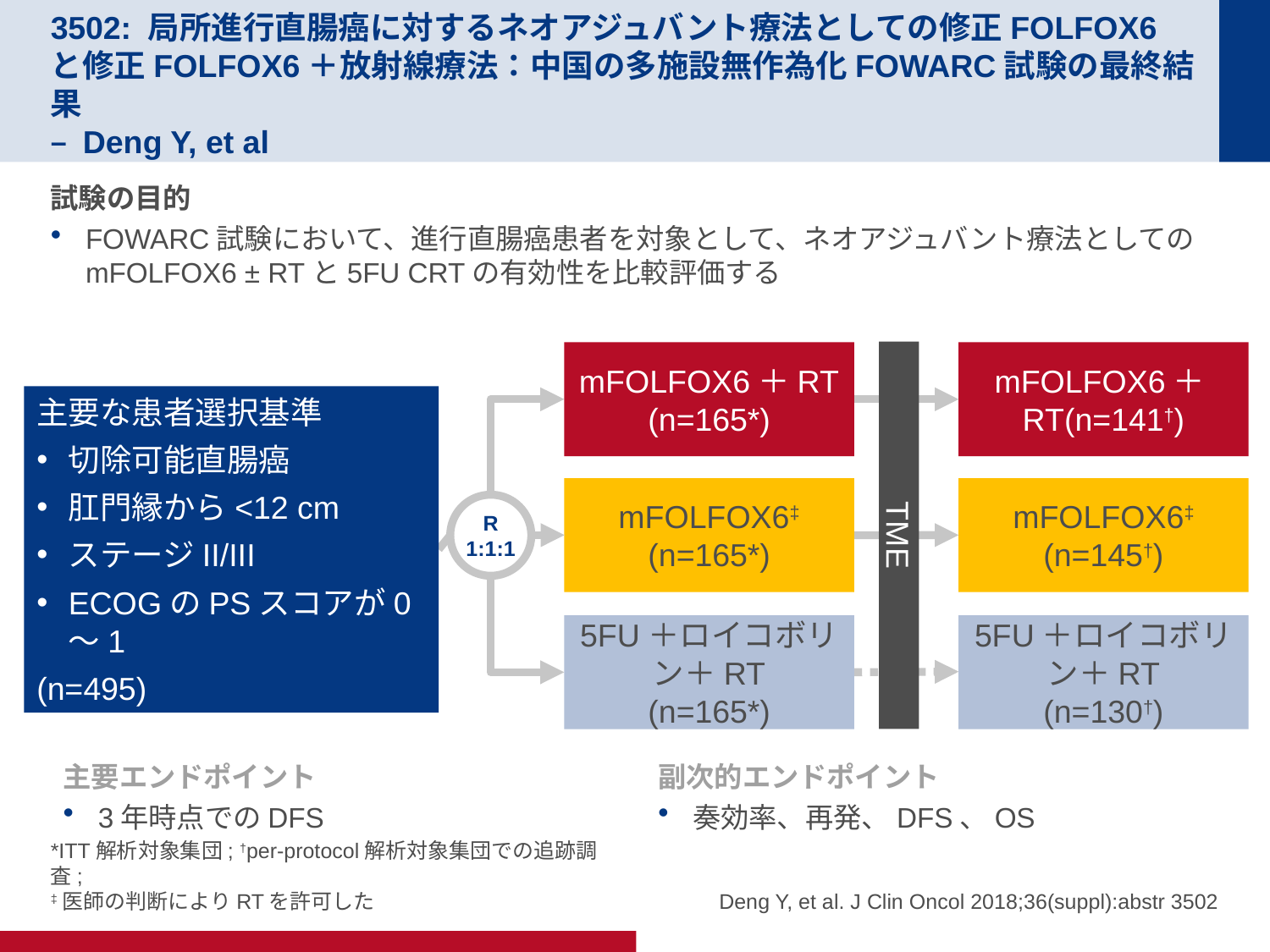

# 3502: 局所進行直腸癌に対するネオアジュバント療法としての修正FOLFOX6と修正FOLFOX6＋放射線療法：中国の多施設無作為化FOWARC試験の最終結果 – Deng Y, et al
試験の目的
FOWARC試験において、進行直腸癌患者を対象として、ネオアジュバント療法としてのmFOLFOX6 ± RTと5FU CRTの有効性を比較評価する
mFOLFOX6＋RT
(n=165*)
mFOLFOX6＋RT(n=141†)
主要な患者選択基準
切除可能直腸癌
肛門縁から<12 cm
ステージII/III
ECOGのPSスコアが0～1
(n=495)
mFOLFOX6‡ (n=165*)
mFOLFOX6‡
(n=145†)
R
1:1:1
TME
5FU＋ロイコボリン＋RT
(n=165*)
5FU＋ロイコボリン＋RT
(n=130†)
主要エンドポイント
3年時点でのDFS
副次的エンドポイント
奏効率、再発、DFS、OS
*ITT解析対象集団; †per-protocol解析対象集団での追跡調査;
‡医師の判断によりRTを許可した
Deng Y, et al. J Clin Oncol 2018;36(suppl):abstr 3502